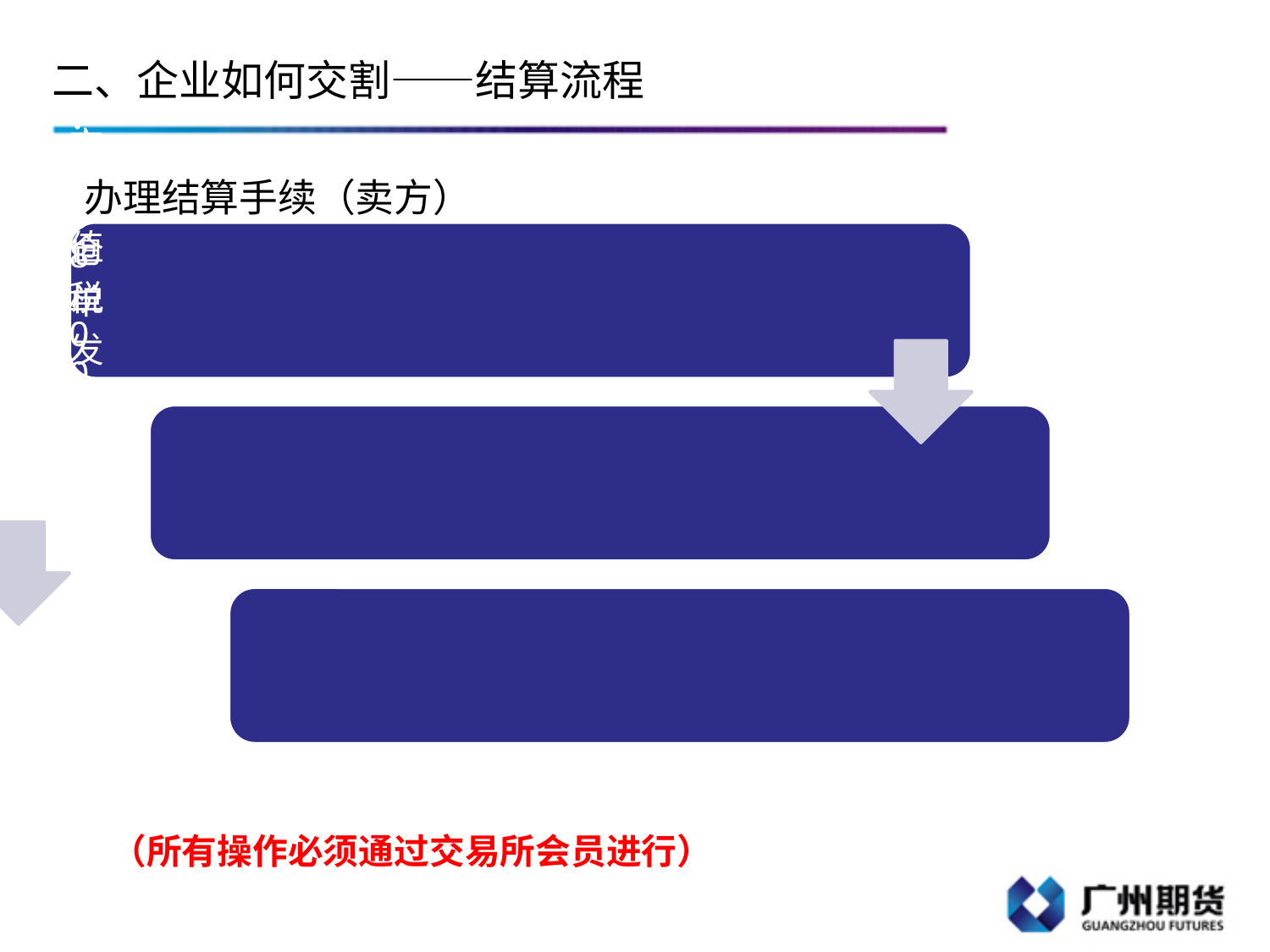

二、企业如何交割——结算流程
办理结算手续（卖方）

（所有操作必须通过交易所会员进行）